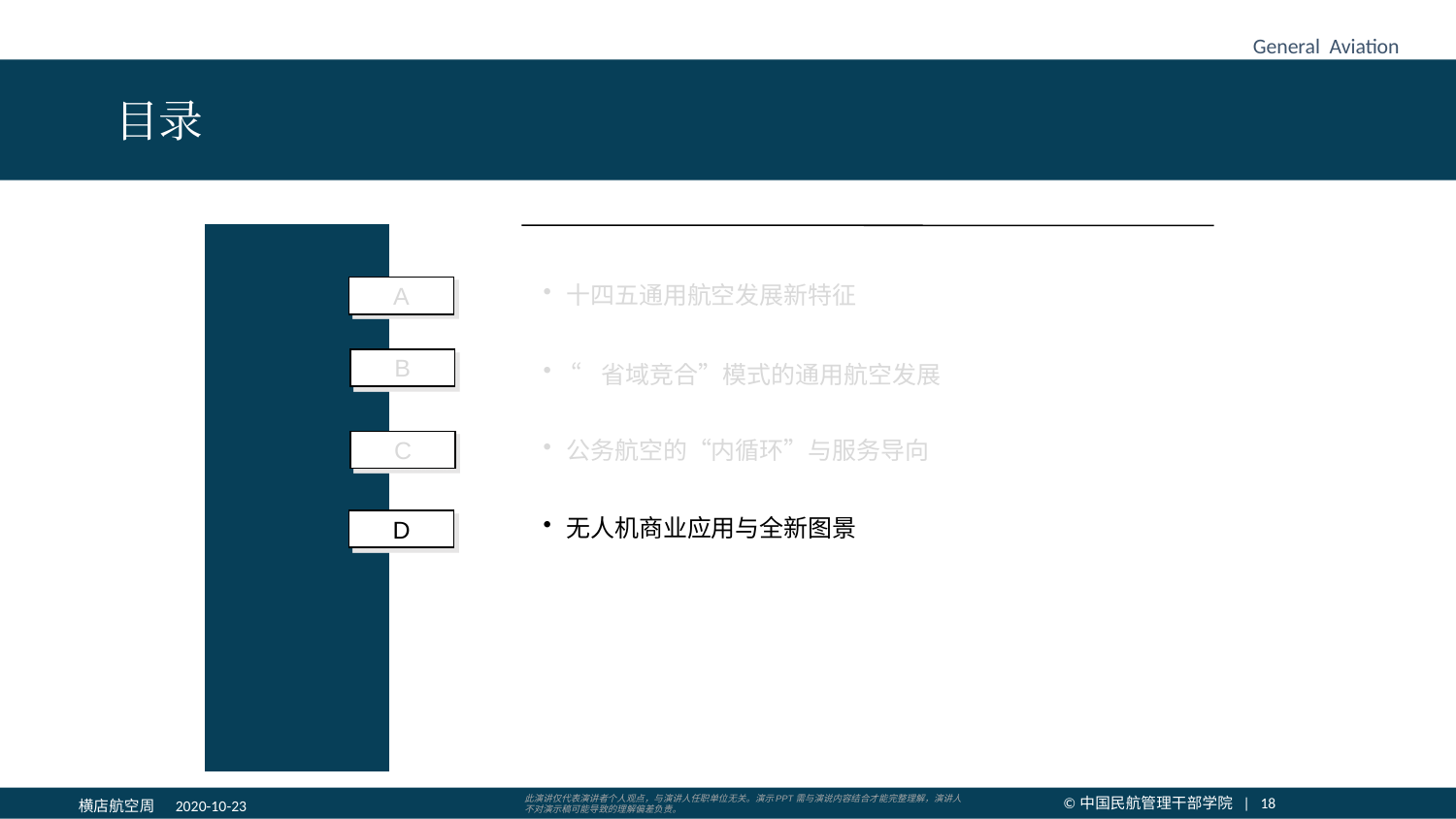

# 目录

A
十四五通用航空发展新特征

B
 “省域竞合”模式的通用航空发展

C
公务航空的“内循环”与服务导向

D
无人机商业应用与全新图景